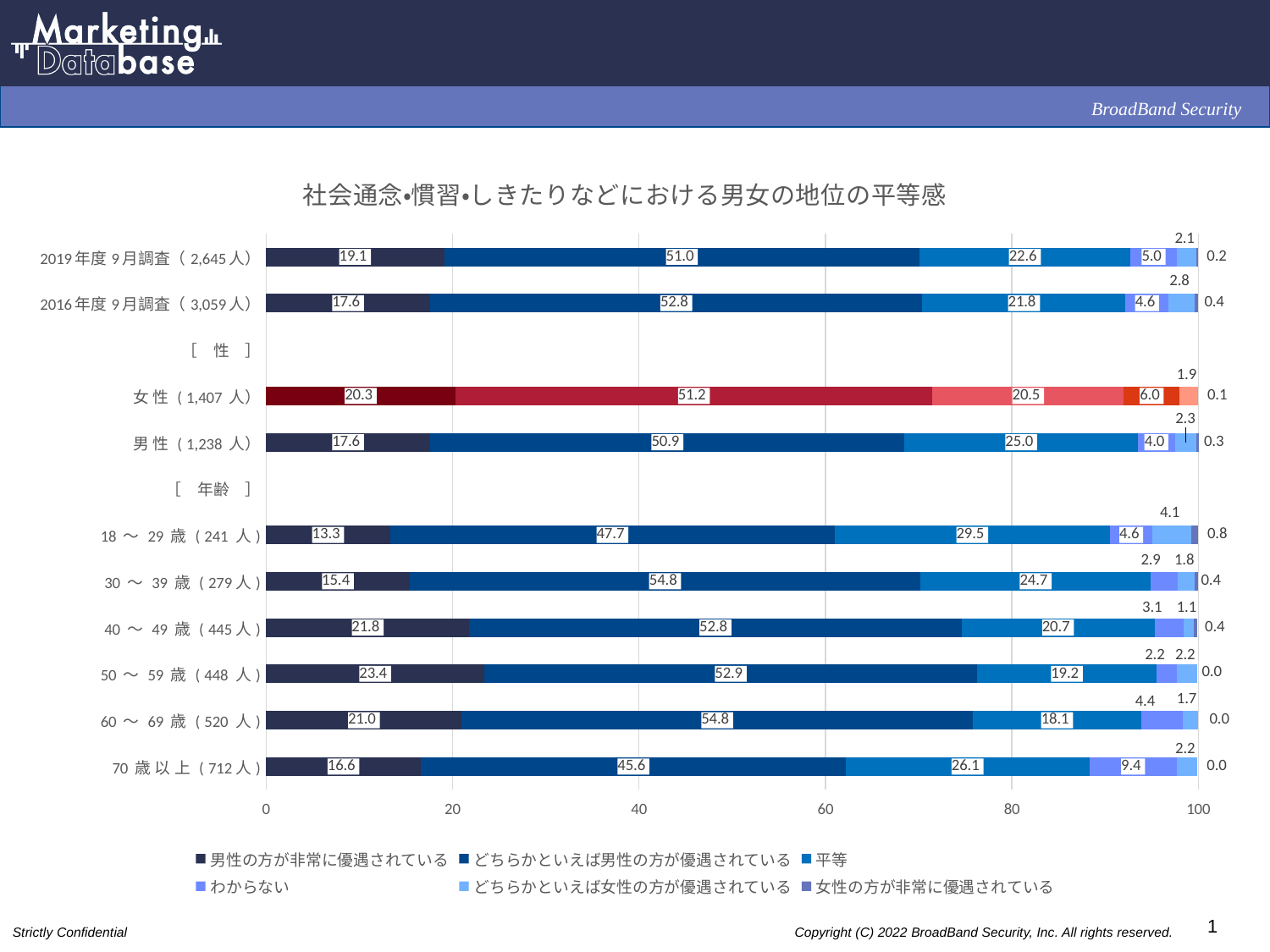

### Chart: 社会通念・慣習・しきたりなどにおける男女の地位の平等感

| Category | 男性の方が非常に優遇されている | どちらかといえば男性の方が優遇されている | 平等 | わからない | どちらかといえば女性の方が優遇されている | 女性の方が非常に優遇されている |
|---|---|---|---|---|---|---|
| 2019年度9月調査（2,645人） | 19.1 | 51.0 | 22.6 | 5.0 | 2.1 | 0.2 |
| 2016年度9月調査（3,059人） | 17.6 | 52.8 | 21.8 | 4.6 | 2.8 | 0.4 |
| ［　性　］ | None | None | None | None | None | None |
| 女 性 ( 1,407 人） | 20.3 | 51.2 | 20.5 | 6.0 | 1.9 | 0.1 |
| 男 性 ( 1,238 人） | 17.6 | 50.9 | 25.0 | 4.0 | 2.3 | 0.3 |
| ［　年齢　］ | None | None | None | None | None | None |
| 18 ～ 29 歳 ( 241 人) | 13.3 | 47.7 | 29.5 | 4.6 | 4.1 | 0.8 |
| 30 ～ 39 歳 ( 279人) | 15.4 | 54.8 | 24.7 | 2.9 | 1.8 | 0.4 |
| 40 ～ 49 歳 ( 445人) | 21.8 | 52.8 | 20.7 | 3.1 | 1.1 | 0.4 |
| 50 ～ 59 歳 ( 448 人) | 23.4 | 52.9 | 19.2 | 2.2 | 2.2 | 0.0 |
| 60 ～ 69 歳 ( 520 人) | 21.0 | 54.8 | 18.1 | 4.4 | 1.7 | 0.0 |
| 70 歳 以 上 ( 712人) | 16.6 | 45.6 | 26.1 | 9.4 | 2.2 | 0.0 |